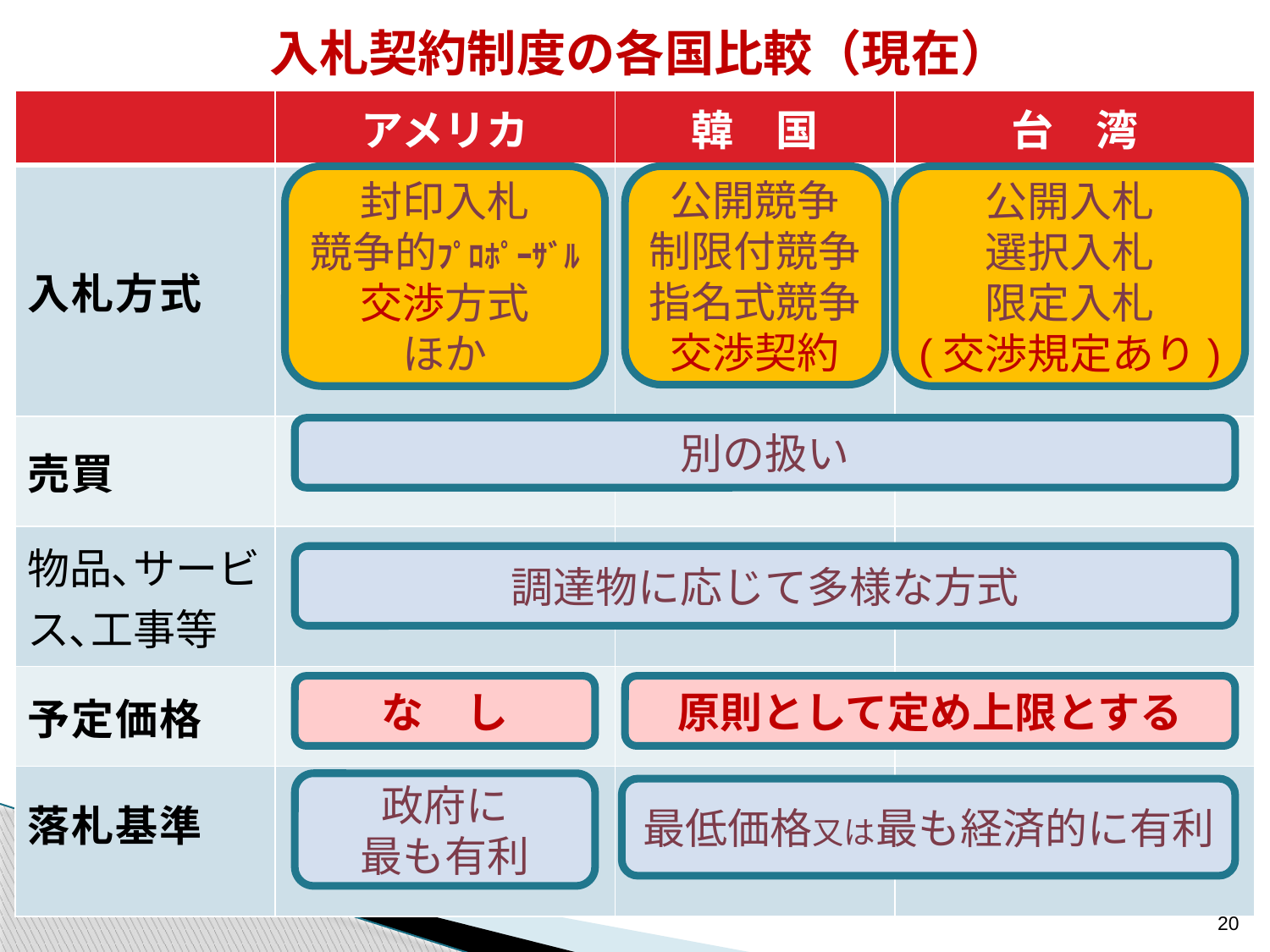

入札契約制度の各国比較（現在）
|  | アメリカ | 韓　国 | 台　湾 |
| --- | --- | --- | --- |
| 入札方式 |  |  |  |
| 売買 |  |  |  |
| 物品､サービス､工事等 |  |  |  |
| 予定価格 |  |  |  |
| 落札基準 |  |  |  |
公開競争
制限付競争指名式競争
交渉契約
封印入札
競争的ﾌﾟﾛﾎﾟｰｻﾞﾙ
交渉方式
ほか
公開入札
選択入札
限定入札
(交渉規定あり)
別の扱い
調達物に応じて多様な方式
な　し
原則として定め上限とする
政府に
最も有利
最低価格又は最も経済的に有利
20